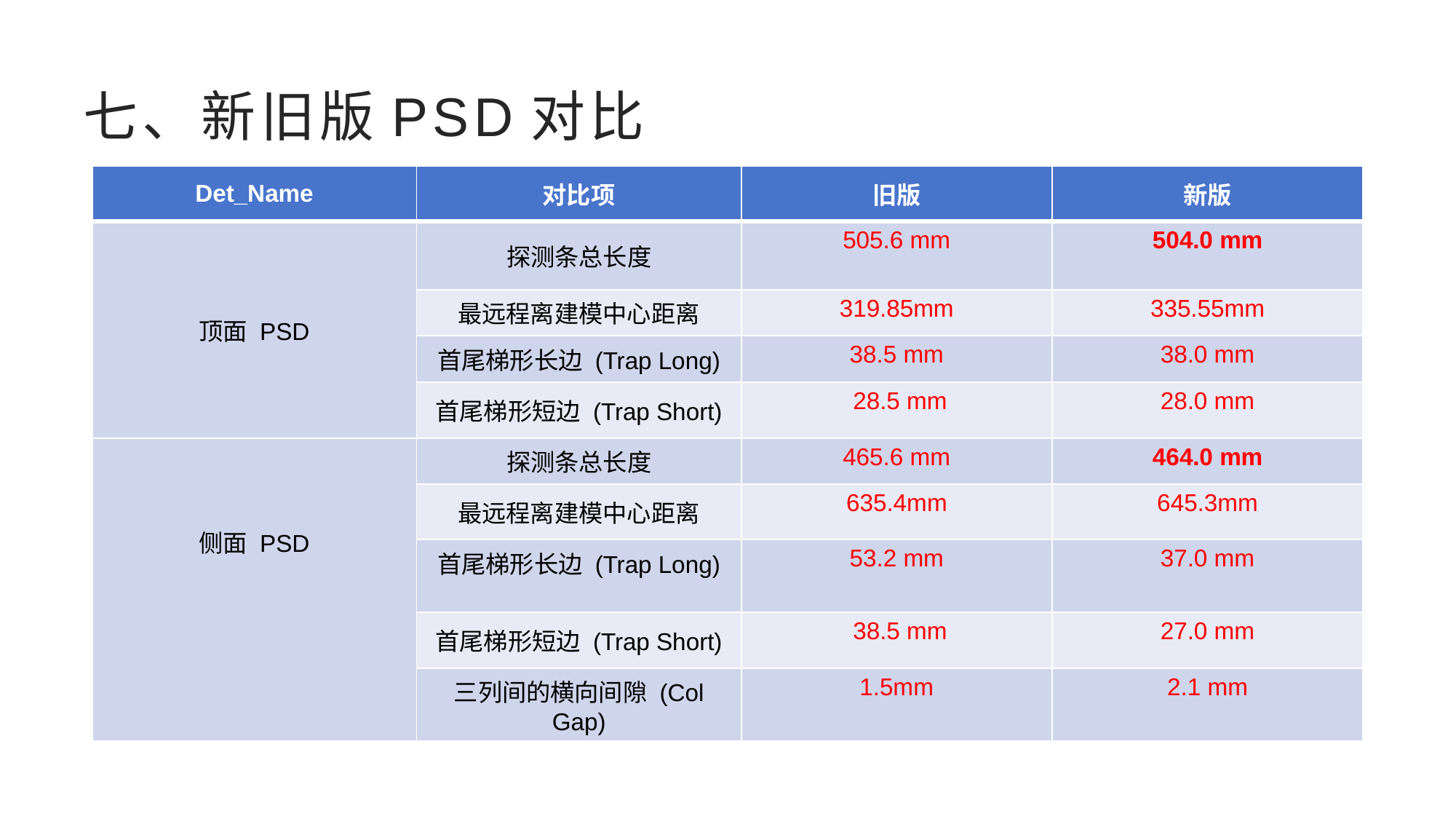

# 七、新旧版PSD对比
| Det\_Name | 对比项 | 旧版 | 新版 |
| --- | --- | --- | --- |
| 顶面 PSD | 探测条总长度 | 505.6 mm | 504.0 mm |
|  | 最远程离建模中心距离 | 319.85mm | 335.55mm |
|  | 首尾梯形长边 (Trap Long) | 38.5 mm | 38.0 mm |
|  | 首尾梯形短边 (Trap Short) | 28.5 mm | 28.0 mm |
| 侧面 PSD | 探测条总长度 | 465.6 mm | 464.0 mm |
|  | 最远程离建模中心距离 | 635.4mm | 645.3mm |
|  | 首尾梯形长边 (Trap Long) | 53.2 mm | 37.0 mm |
|  | 首尾梯形短边 (Trap Short) | 38.5 mm | 27.0 mm |
|  | 三列间的横向间隙 (Col Gap) | 1.5mm | 2.1 mm |